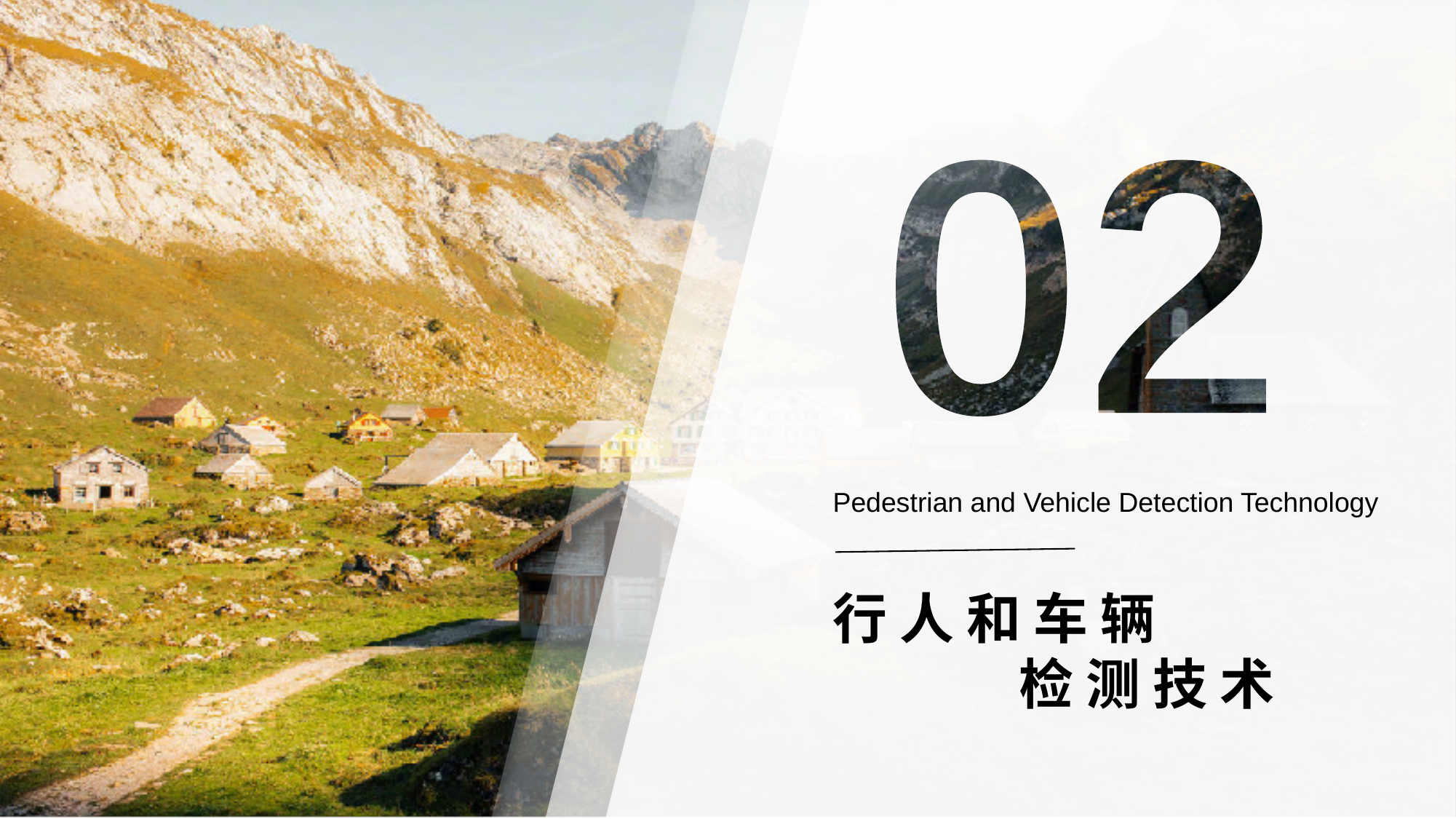

Pedestrian and Vehicle Detection Technology
行 人 和 车 辆
              检 测 技 术